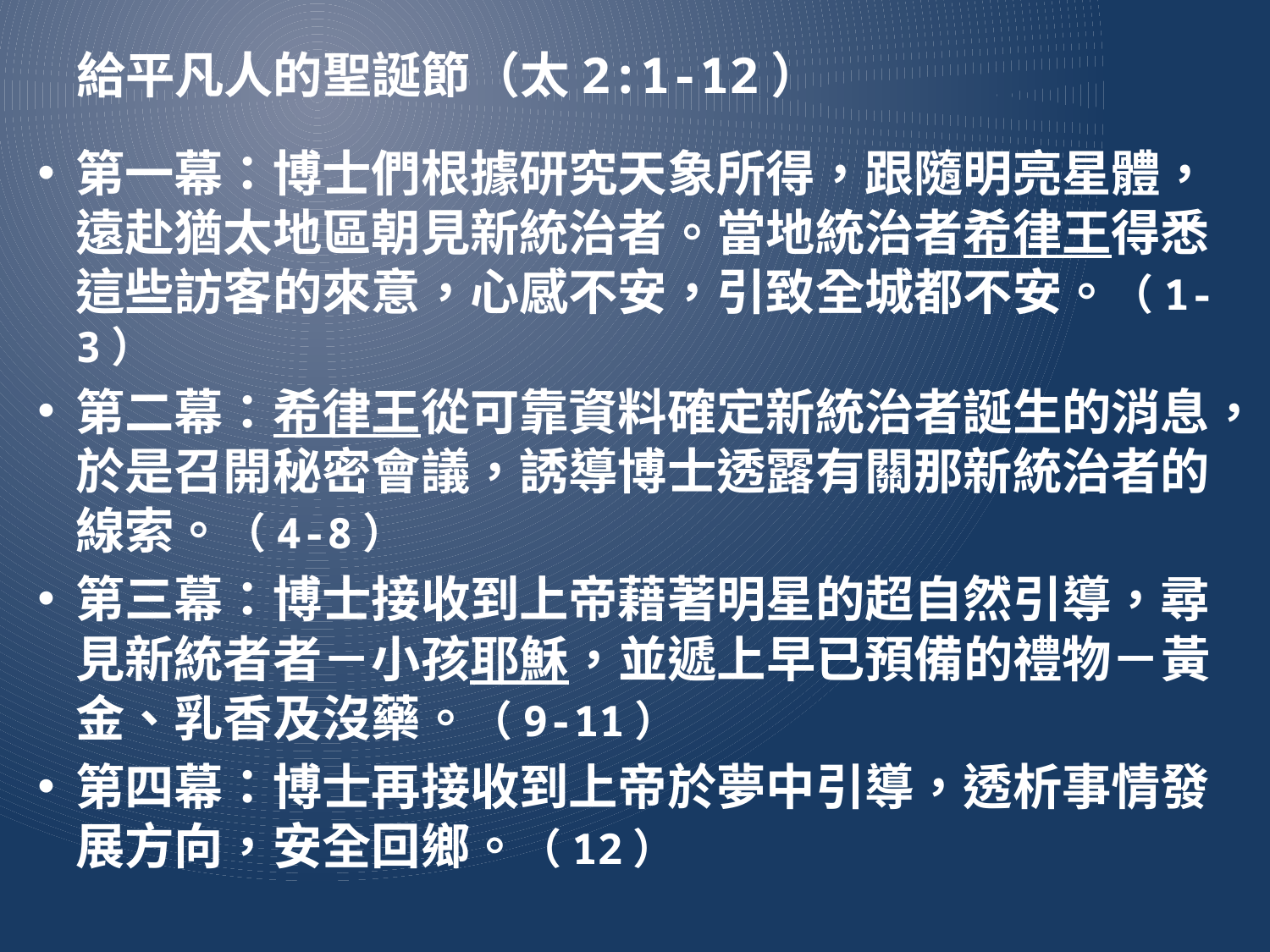

# 給平凡人的聖誕節（太2:1-12）
第一幕：博士們根據研究天象所得，跟隨明亮星體，遠赴猶太地區朝見新統治者。當地統治者希律王得悉這些訪客的來意，心感不安，引致全城都不安。（1-3）
第二幕：希律王從可靠資料確定新統治者誕生的消息，於是召開秘密會議，誘導博士透露有關那新統治者的線索。（4-8）
第三幕：博士接收到上帝藉著明星的超自然引導，尋見新統者者－小孩耶穌，並遞上早已預備的禮物－黃金、乳香及沒藥。（9-11）
第四幕：博士再接收到上帝於夢中引導，透析事情發展方向，安全回鄉。（12）